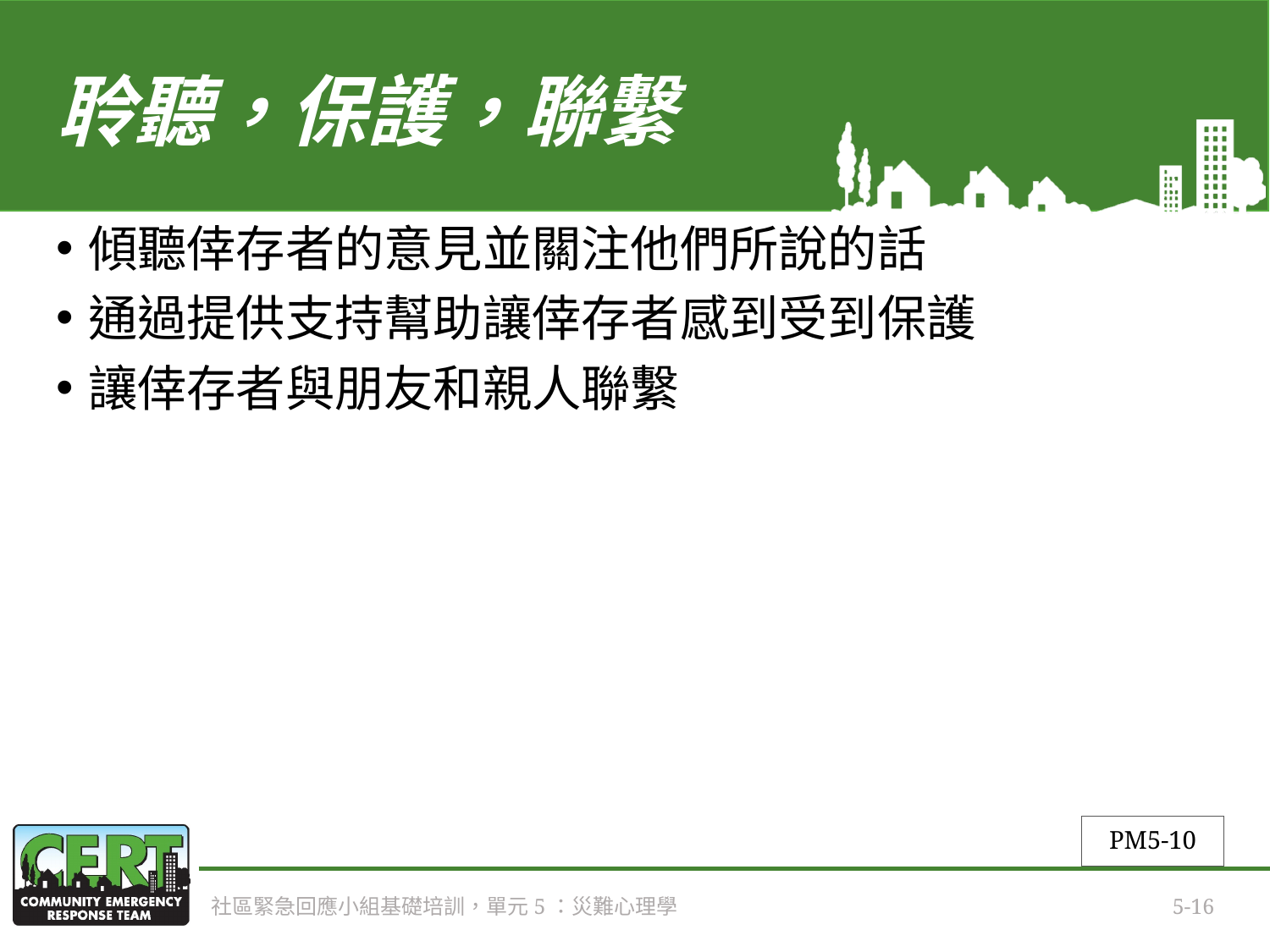

# 聆聽，保護，聯繫
傾聽倖存者的意見並關注他們所說的話
通過提供支持幫助讓倖存者感到受到保護
讓倖存者與朋友和親人聯繫
PM5-10
社區緊急回應小組基礎培訓，單元5：災難心理學
5-16